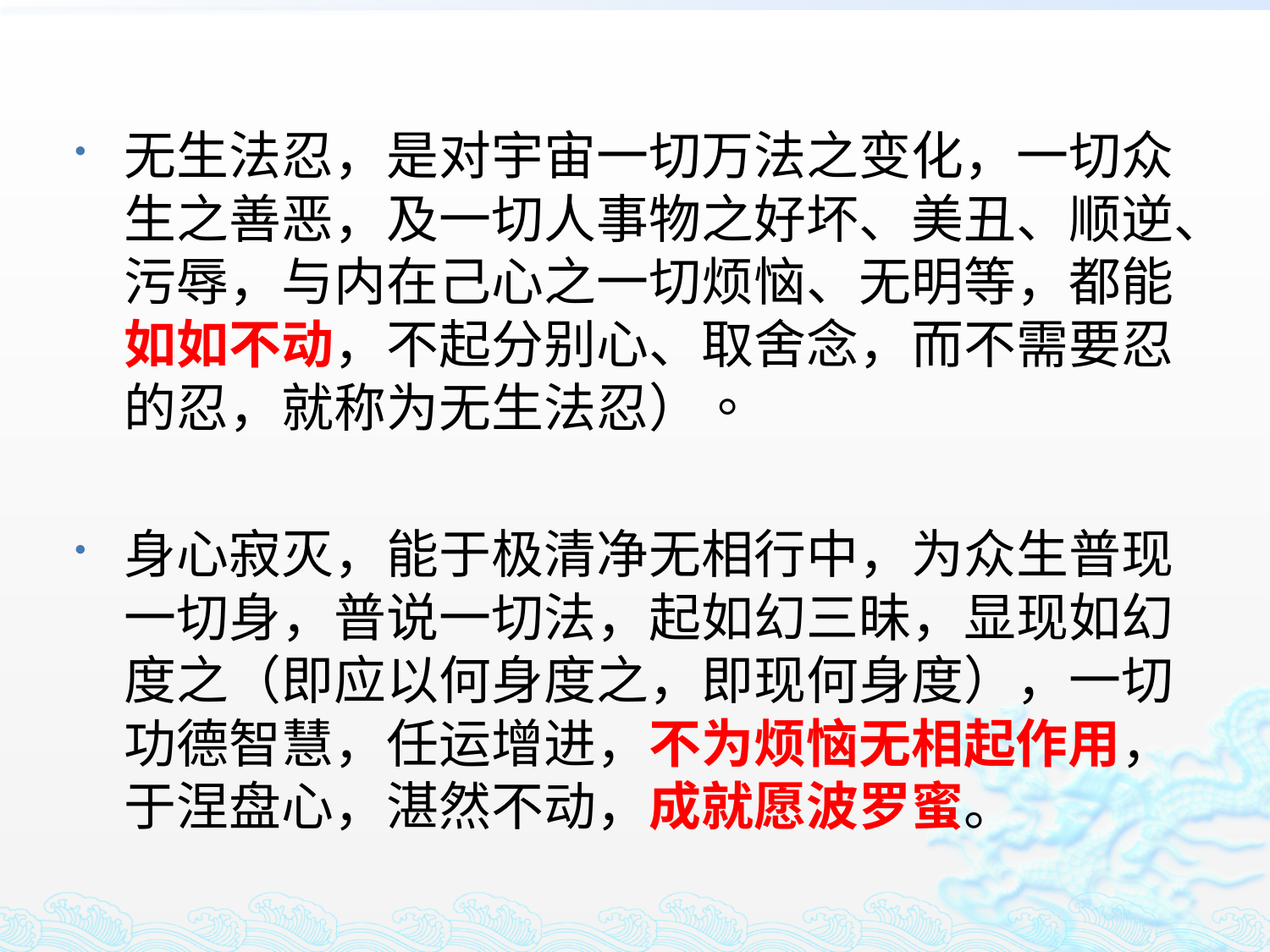

无生法忍，是对宇宙一切万法之变化，一切众生之善恶，及一切人事物之好坏、美丑、顺逆、污辱，与内在己心之一切烦恼、无明等，都能如如不动，不起分别心、取舍念，而不需要忍的忍，就称为无生法忍）。

身心寂灭，能于极清净无相行中，为众生普现一切身，普说一切法，起如幻三昧，显现如幻度之（即应以何身度之，即现何身度），一切功德智慧，任运增进，不为烦恼无相起作用，于涅盘心，湛然不动，成就愿波罗蜜。